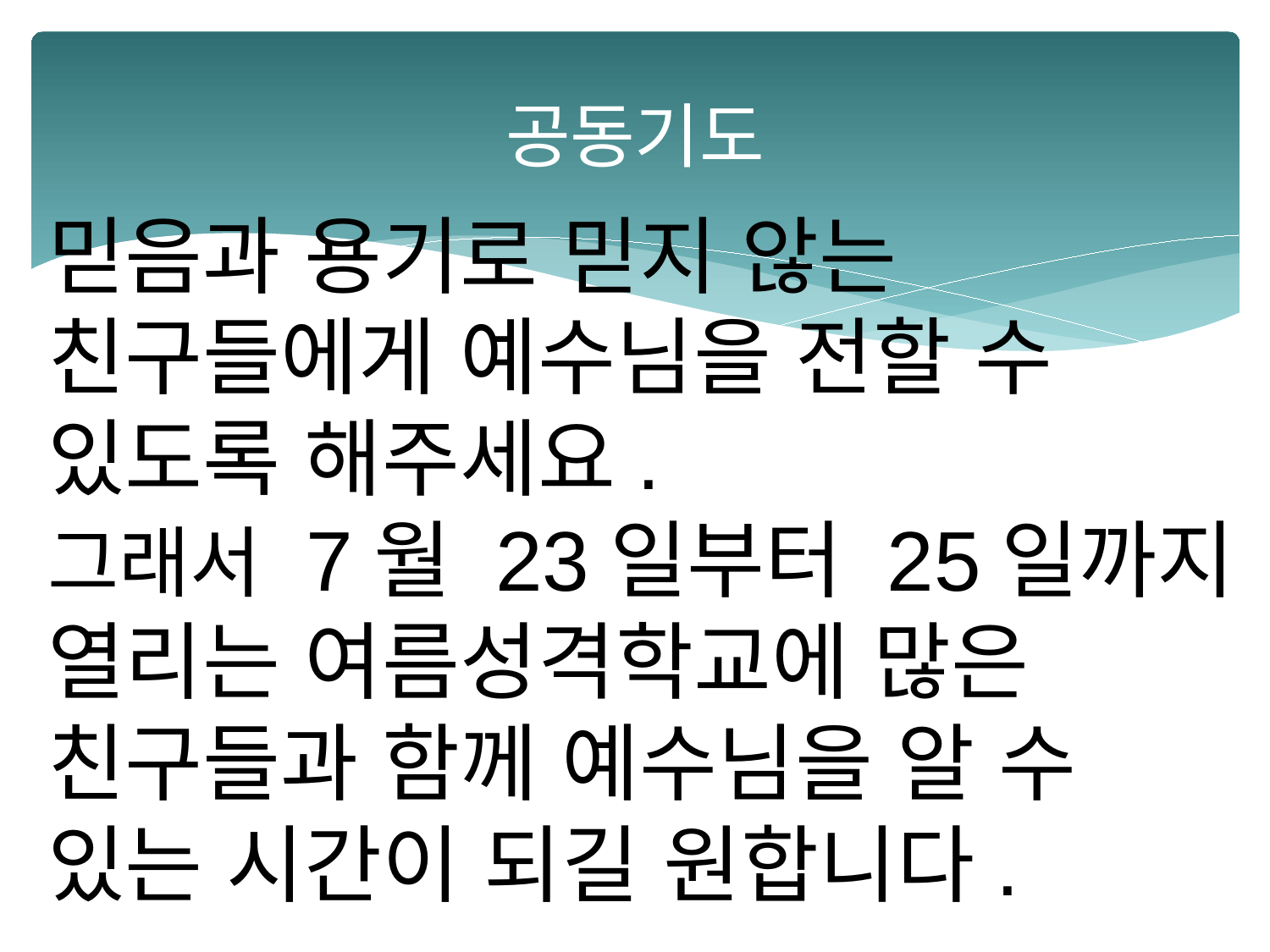

# 공동기도

믿음과 용기로 믿지 않는
친구들에게 예수님을 전할 수
있도록 해주세요.
그래서 7월 23일부터 25일까지
열리는 여름성격학교에 많은
친구들과 함께 예수님을 알 수
있는 시간이 되길 원합니다.